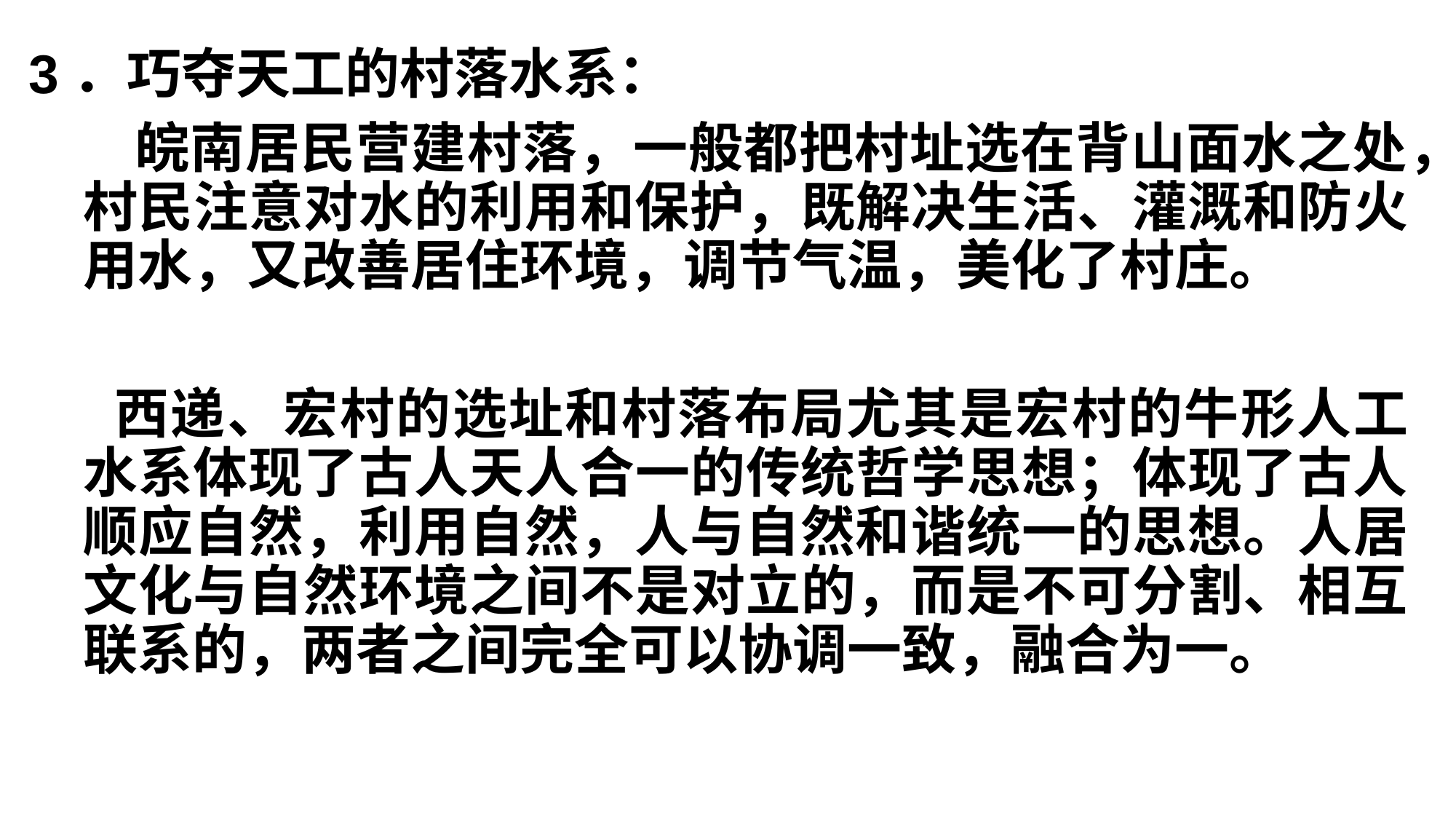

3．巧夺天工的村落水系：
       皖南居民营建村落，一般都把村址选在背山面水之处，村民注意对水的利用和保护，既解决生活、灌溉和防火用水，又改善居住环境，调节气温，美化了村庄。

     西递、宏村的选址和村落布局尤其是宏村的牛形人工水系体现了古人天人合一的传统哲学思想；体现了古人顺应自然，利用自然，人与自然和谐统一的思想。人居文化与自然环境之间不是对立的，而是不可分割、相互联系的，两者之间完全可以协调一致，融合为一。